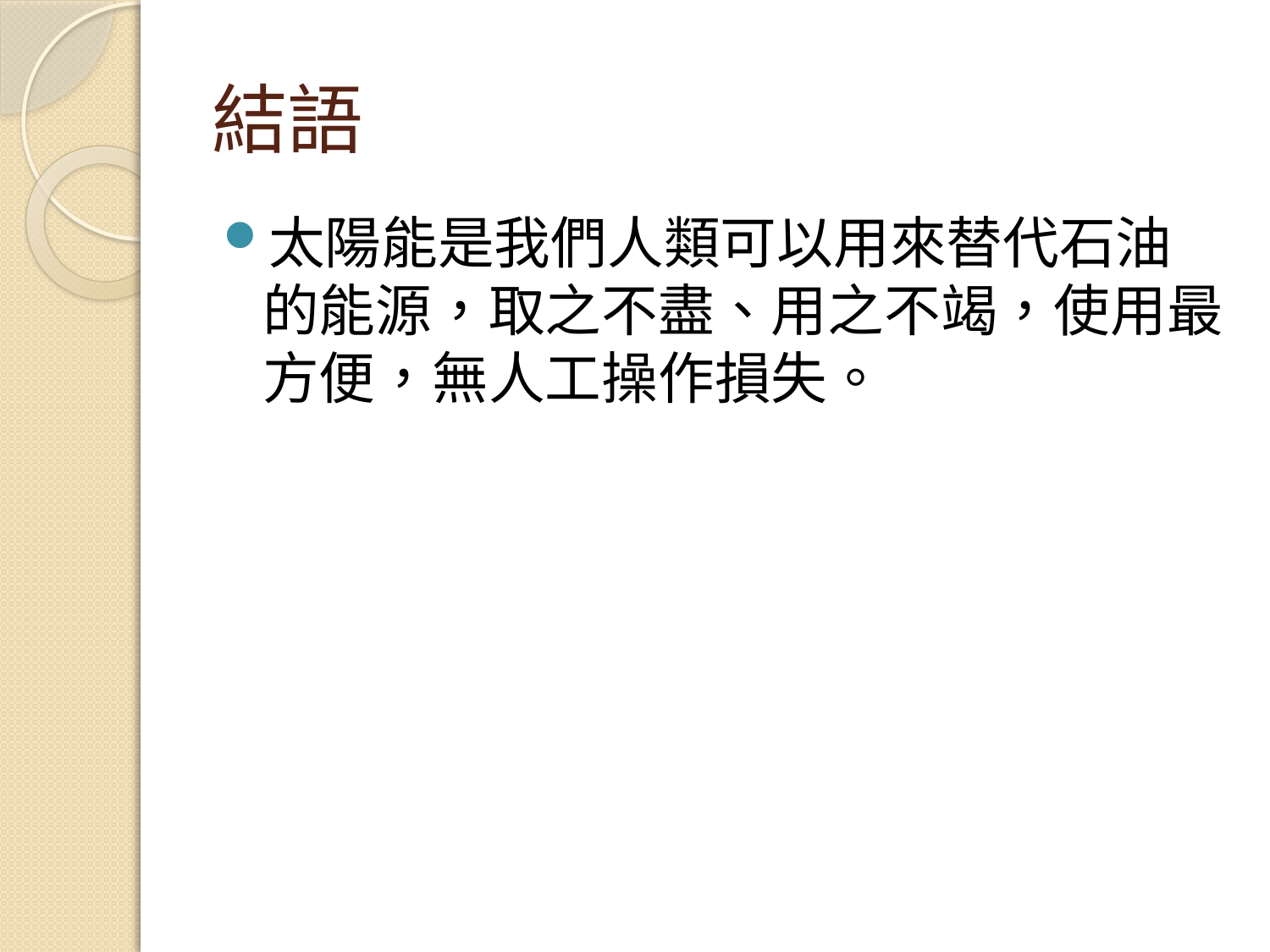

# 結語
太陽能是我們人類可以用來替代石油的能源，取之不盡、用之不竭，使用最方便，無人工操作損失。